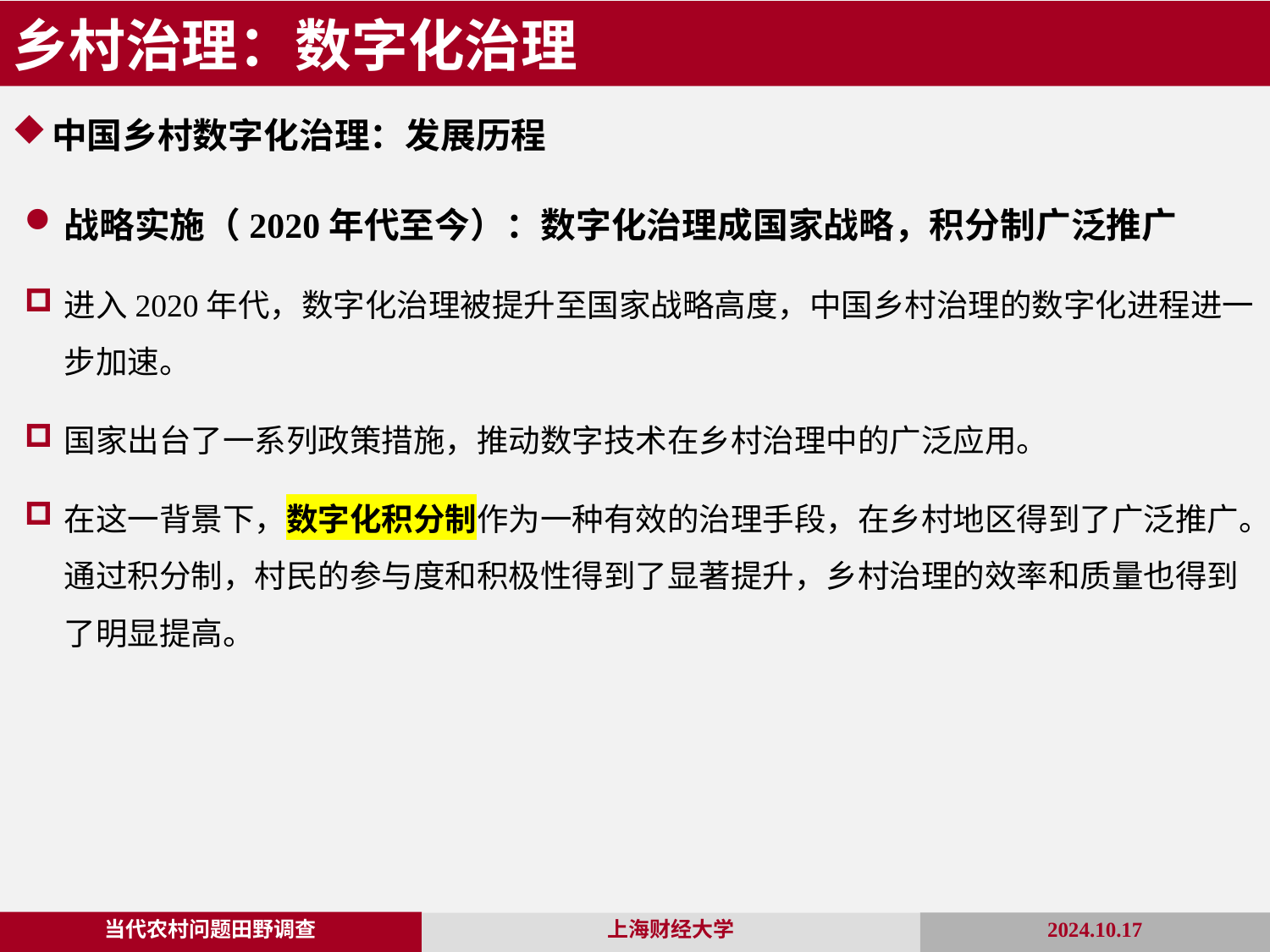

乡村治理：数字化治理
中国乡村数字化治理：发展历程
战略实施（2020年代至今）：数字化治理成国家战略，积分制广泛推广
进入2020年代，数字化治理被提升至国家战略高度，中国乡村治理的数字化进程进一步加速。
国家出台了一系列政策措施，推动数字技术在乡村治理中的广泛应用。
在这一背景下，数字化积分制作为一种有效的治理手段，在乡村地区得到了广泛推广。通过积分制，村民的参与度和积极性得到了显著提升，乡村治理的效率和质量也得到了明显提高。
当代农村问题田野调查
2024.10.17
上海财经大学